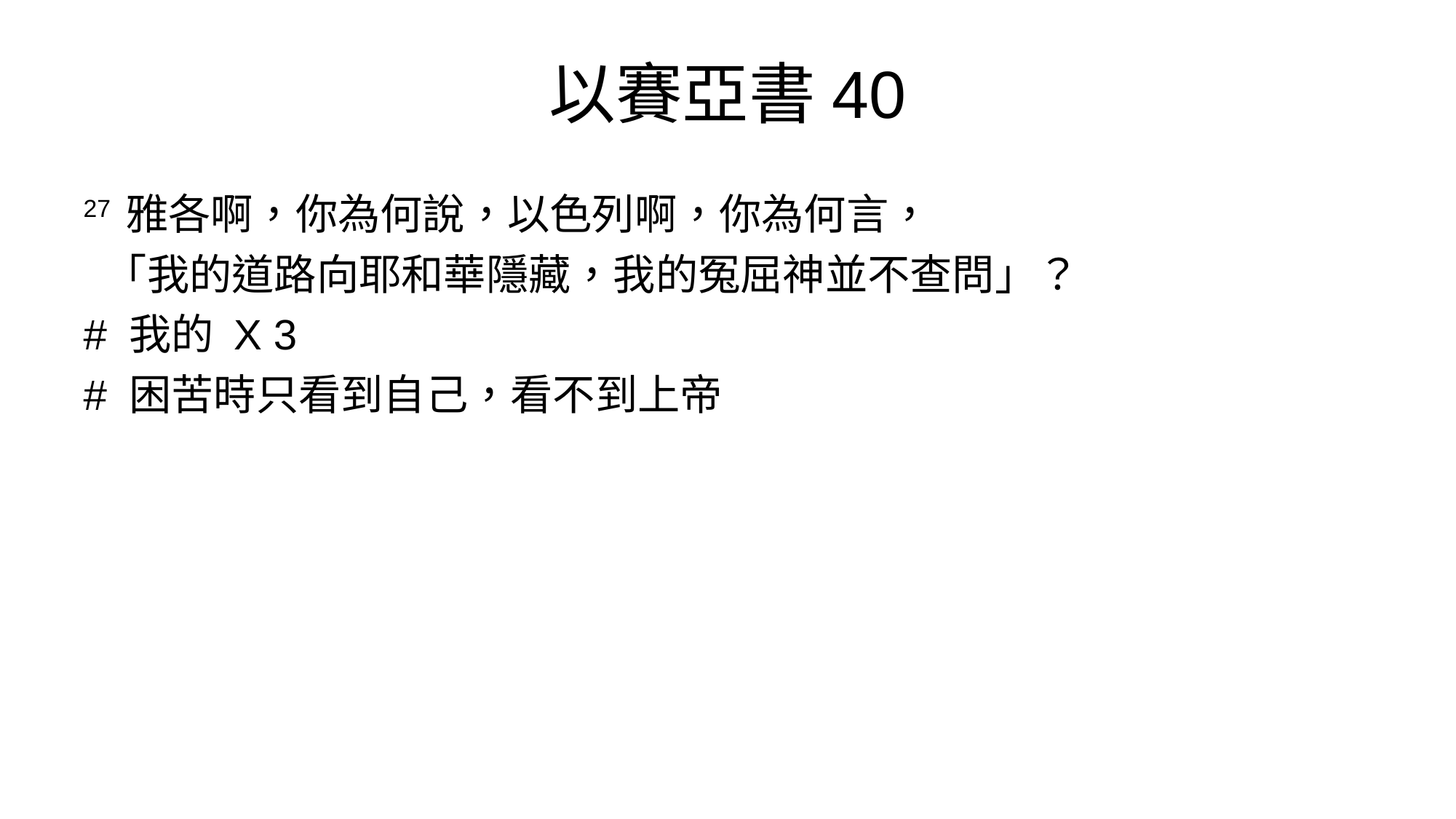

以賽亞書40
27	雅各啊，你為何說，以色列啊，你為何言，
	「我的道路向耶和華隱藏，我的冤屈神並不查問」？
# 我的 X 3
# 困苦時只看到自己，看不到上帝